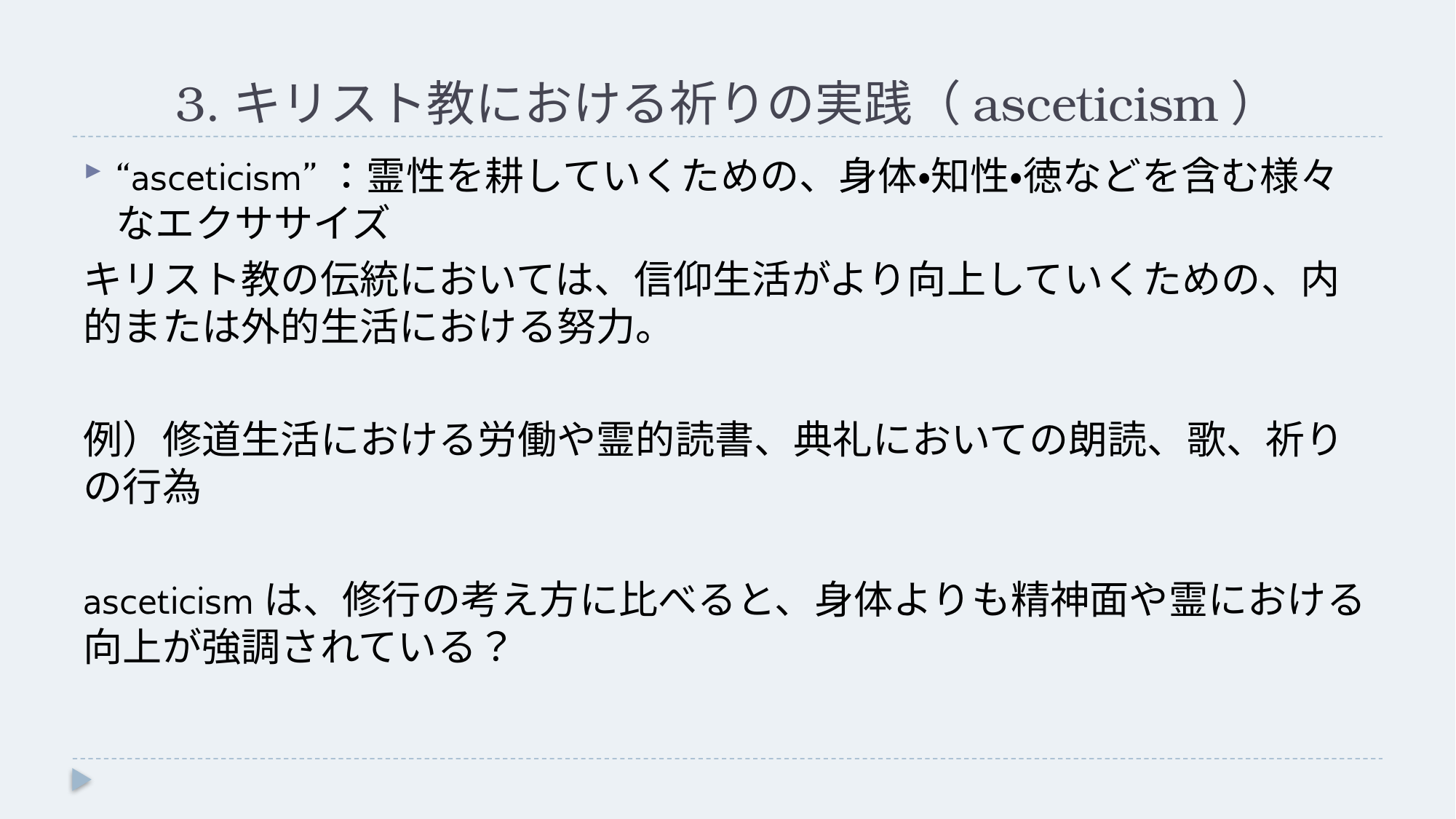

# 3.キリスト教における祈りの実践（asceticism）
“asceticism”：霊性を耕していくための、身体・知性・徳などを含む様々なエクササイズ
キリスト教の伝統においては、信仰生活がより向上していくための、内的または外的生活における努力。

例）修道生活における労働や霊的読書、典礼においての朗読、歌、祈りの行為

asceticismは、修行の考え方に比べると、身体よりも精神面や霊における向上が強調されている？